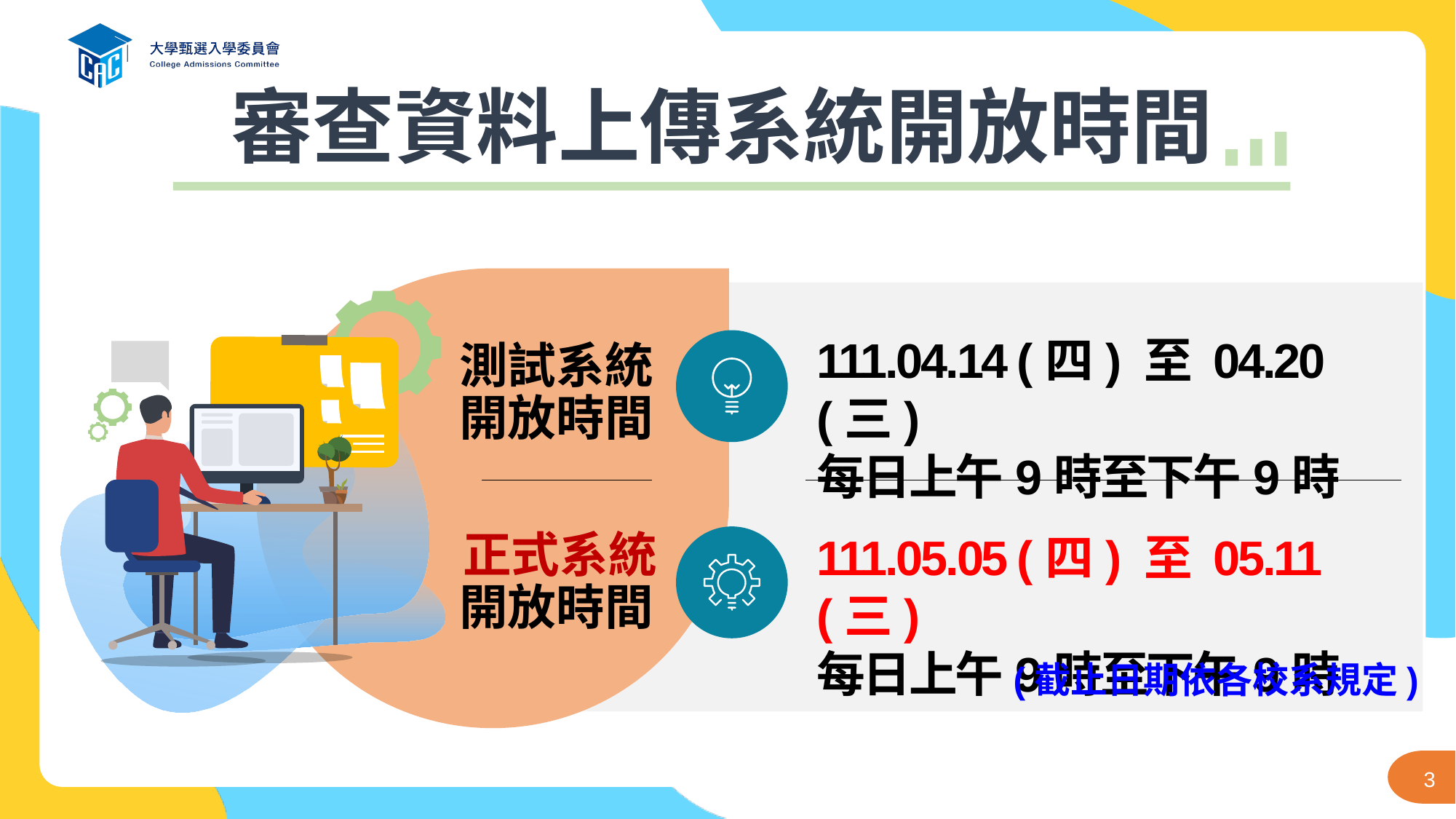

審查資料上傳系統開放時間

111.04.14 (四) 至 04.20 (三)
每日上午9時至下午9時

測試系統開放時間
111.05.05 (四) 至 05.11 (三)
每日上午9時至下午9時

正式系統
開放時間
(截止日期依各校系規定)
3